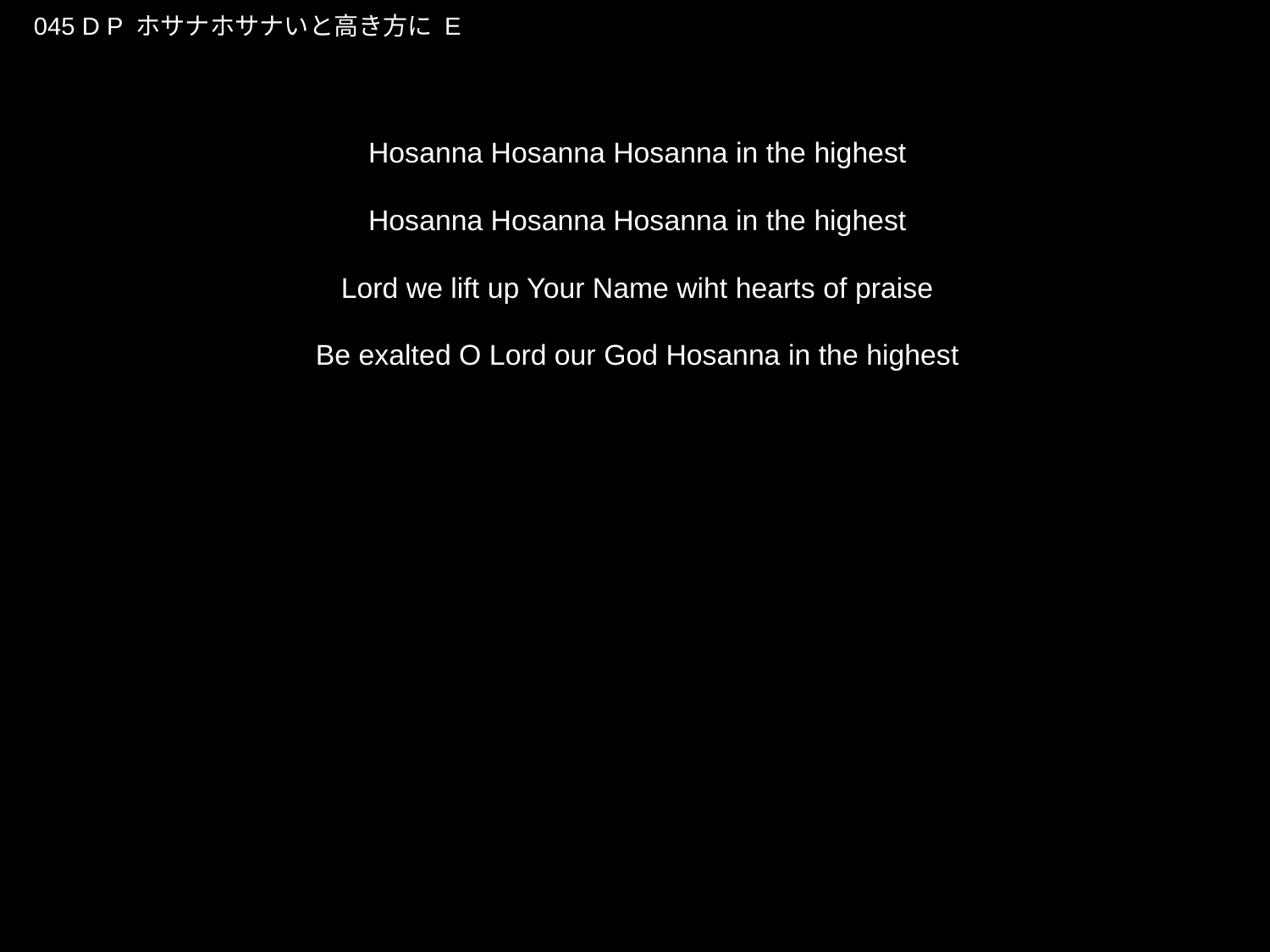

ほさなほさないとたかきかたに
★P
045 D P ホサナホサナいと高き方に E
★３
Hosanna Hosanna Hosanna in the highest
Hosanna Hosanna Hosanna in the highest
Lord we lift up Your Name wiht hearts of praise
Be exalted O Lord our God Hosanna in the highest